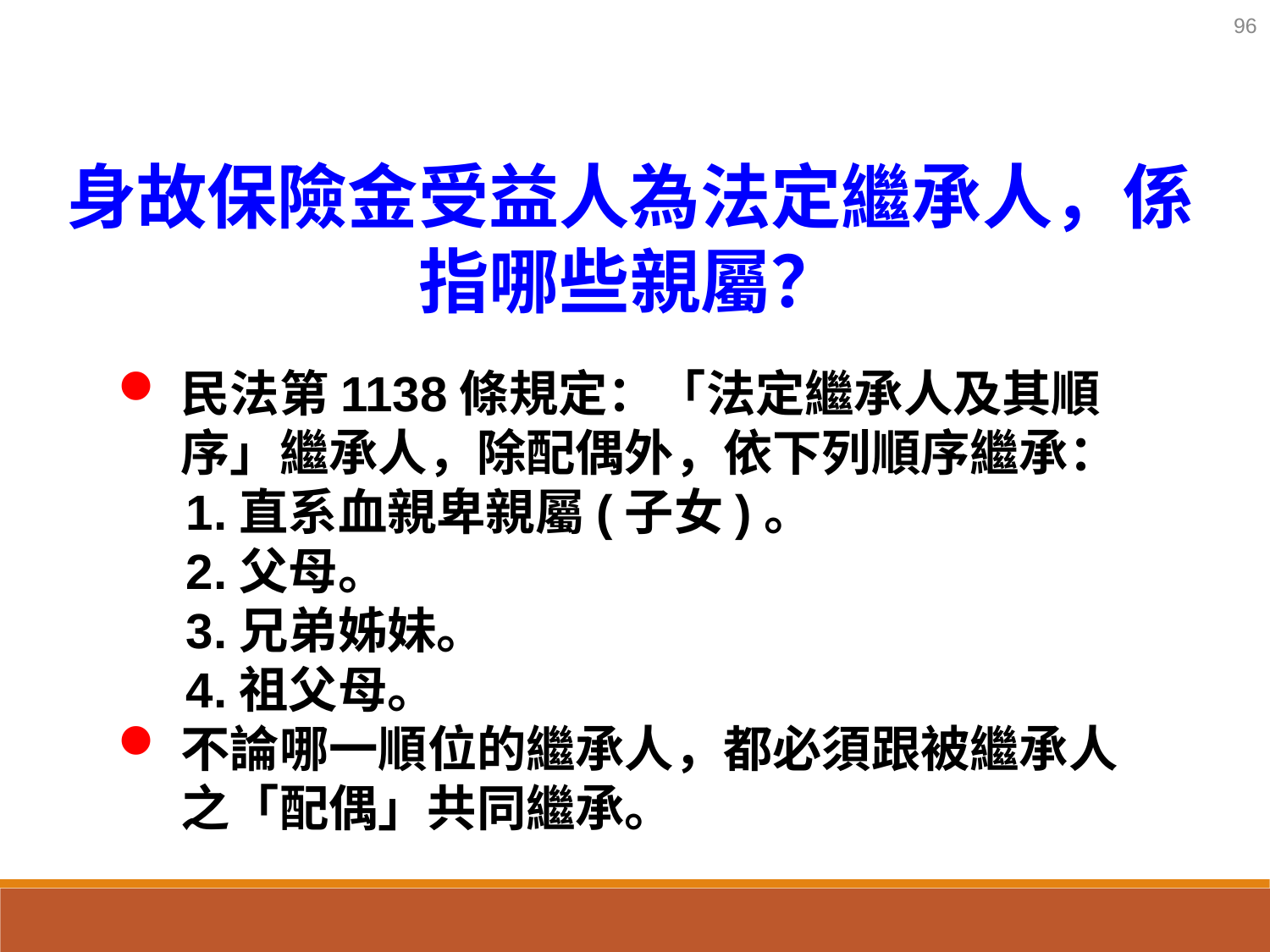

96
身故保險金受益人為法定繼承人，係指哪些親屬？
民法第1138條規定：「法定繼承人及其順序」繼承人，除配偶外，依下列順序繼承：
     1.直系血親卑親屬(子女)。
     2.父母。
     3.兄弟姊妹。
     4.祖父母。
不論哪一順位的繼承人，都必須跟被繼承人之「配偶」共同繼承。